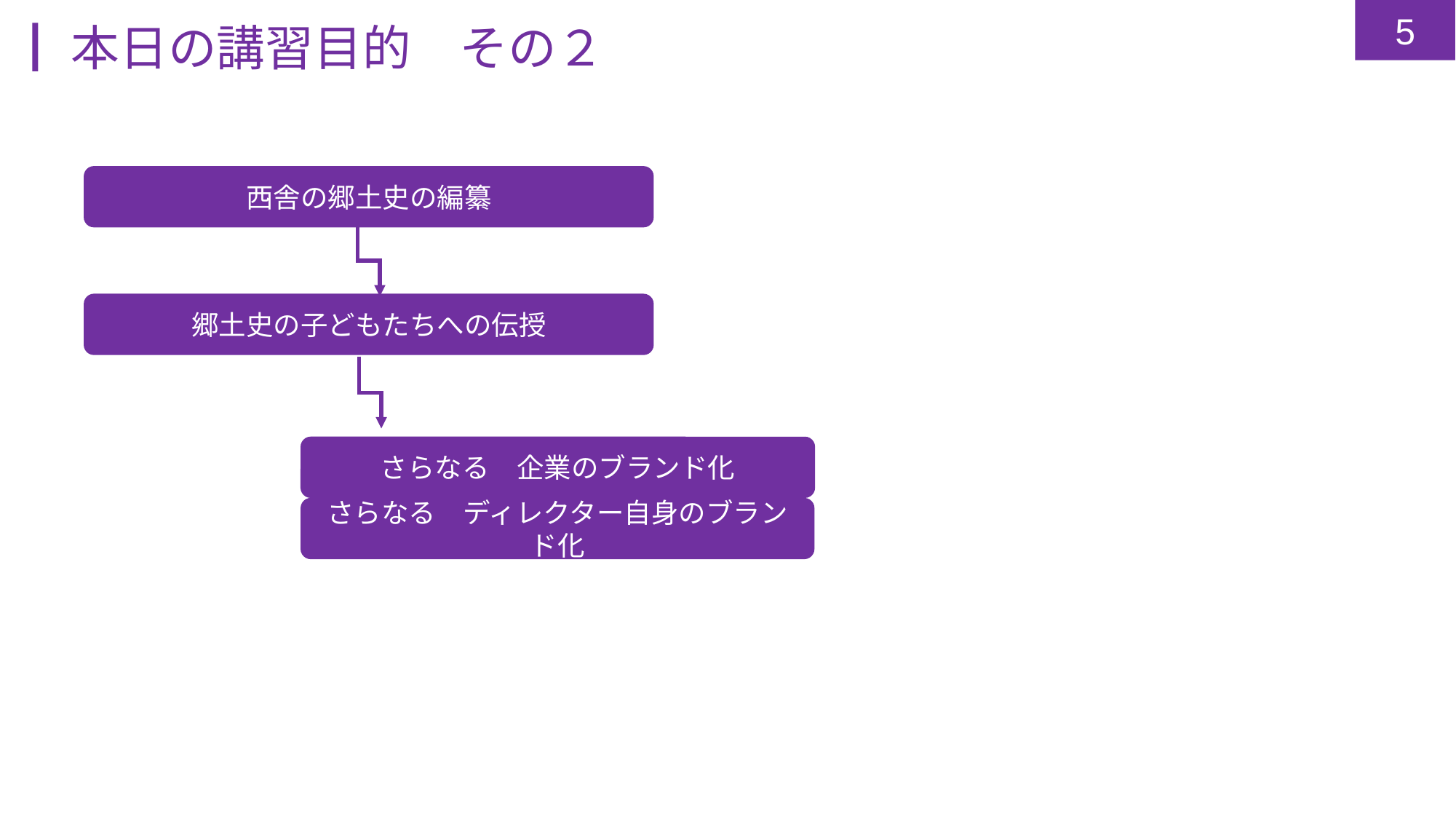

5
# ┃本日の講習目的　その２
西舎の郷土史の編纂
郷土史の子どもたちへの伝授
さらなる　企業のブランド化
さらなる　ディレクター自身のブランド化
大陸建設（株）供